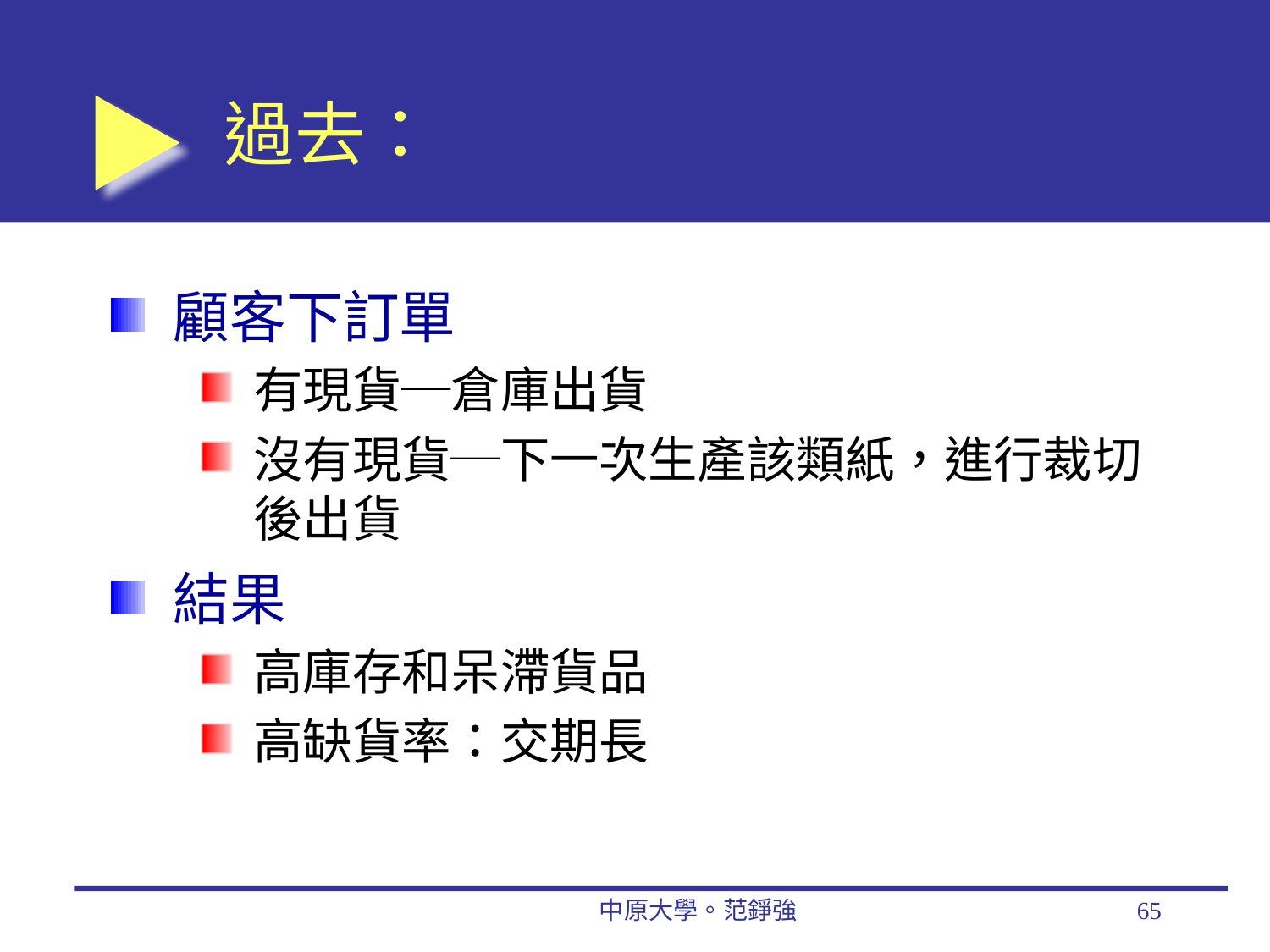

# 過去：
顧客下訂單
有現貨─倉庫出貨
沒有現貨─下一次生產該類紙，進行裁切後出貨
結果
高庫存和呆滯貨品
高缺貨率：交期長
中原大學。范錚強
65